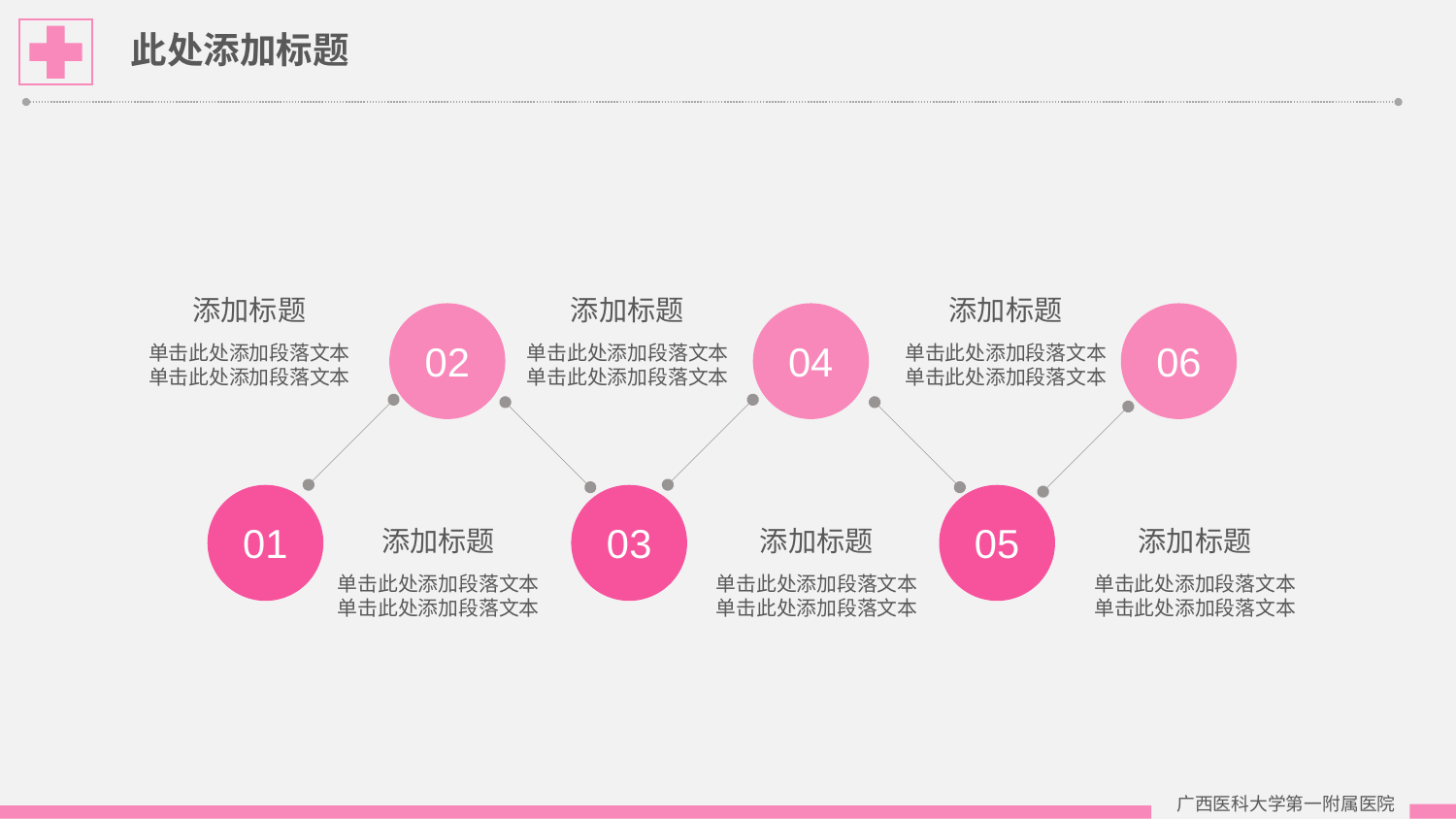

此处添加标题

添加标题
单击此处添加段落文本单击此处添加段落文本
添加标题
单击此处添加段落文本单击此处添加段落文本
添加标题
单击此处添加段落文本单击此处添加段落文本

02

04

06

03

05

01
添加标题
单击此处添加段落文本单击此处添加段落文本
添加标题
单击此处添加段落文本单击此处添加段落文本
添加标题
单击此处添加段落文本单击此处添加段落文本
广西医科大学第一附属医院